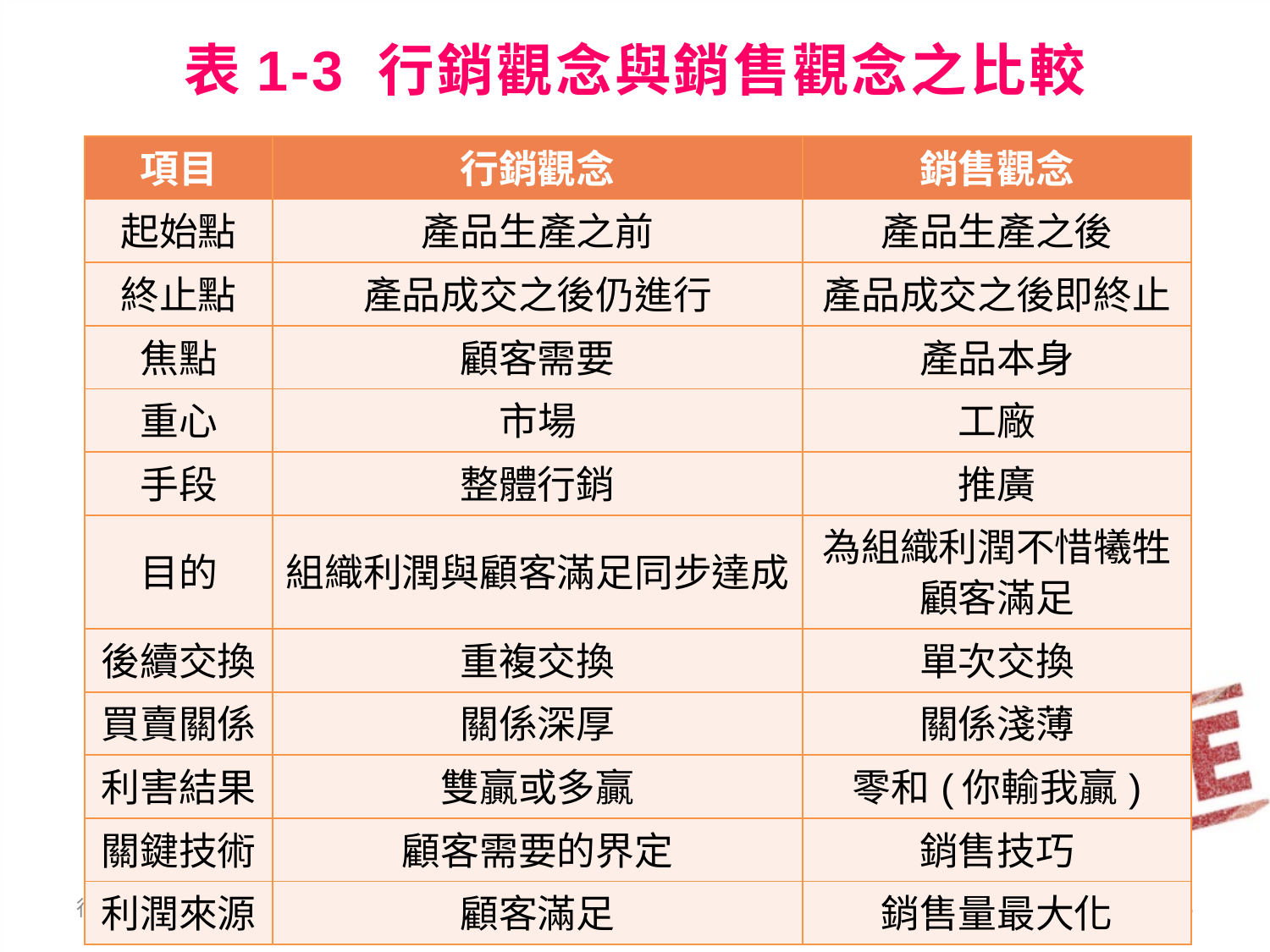

# 表1-3 行銷觀念與銷售觀念之比較
| 項目 | 行銷觀念 | 銷售觀念 |
| --- | --- | --- |
| 起始點 | 產品生產之前 | 產品生產之後 |
| 終止點 | 產品成交之後仍進行 | 產品成交之後即終止 |
| 焦點 | 顧客需要 | 產品本身 |
| 重心 | 市場 | 工廠 |
| 手段 | 整體行銷 | 推廣 |
| 目的 | 組織利潤與顧客滿足同步達成 | 為組織利潤不惜犧牲顧客滿足 |
| 後續交換 | 重複交換 | 單次交換 |
| 買賣關係 | 關係深厚 | 關係淺薄 |
| 利害結果 | 雙贏或多贏 | 零和(你輸我贏) |
| 關鍵技術 | 顧客需要的界定 | 銷售技巧 |
| 利潤來源 | 顧客滿足 | 銷售量最大化 |
行銷管理   Chapter 1   行銷導論
1-35